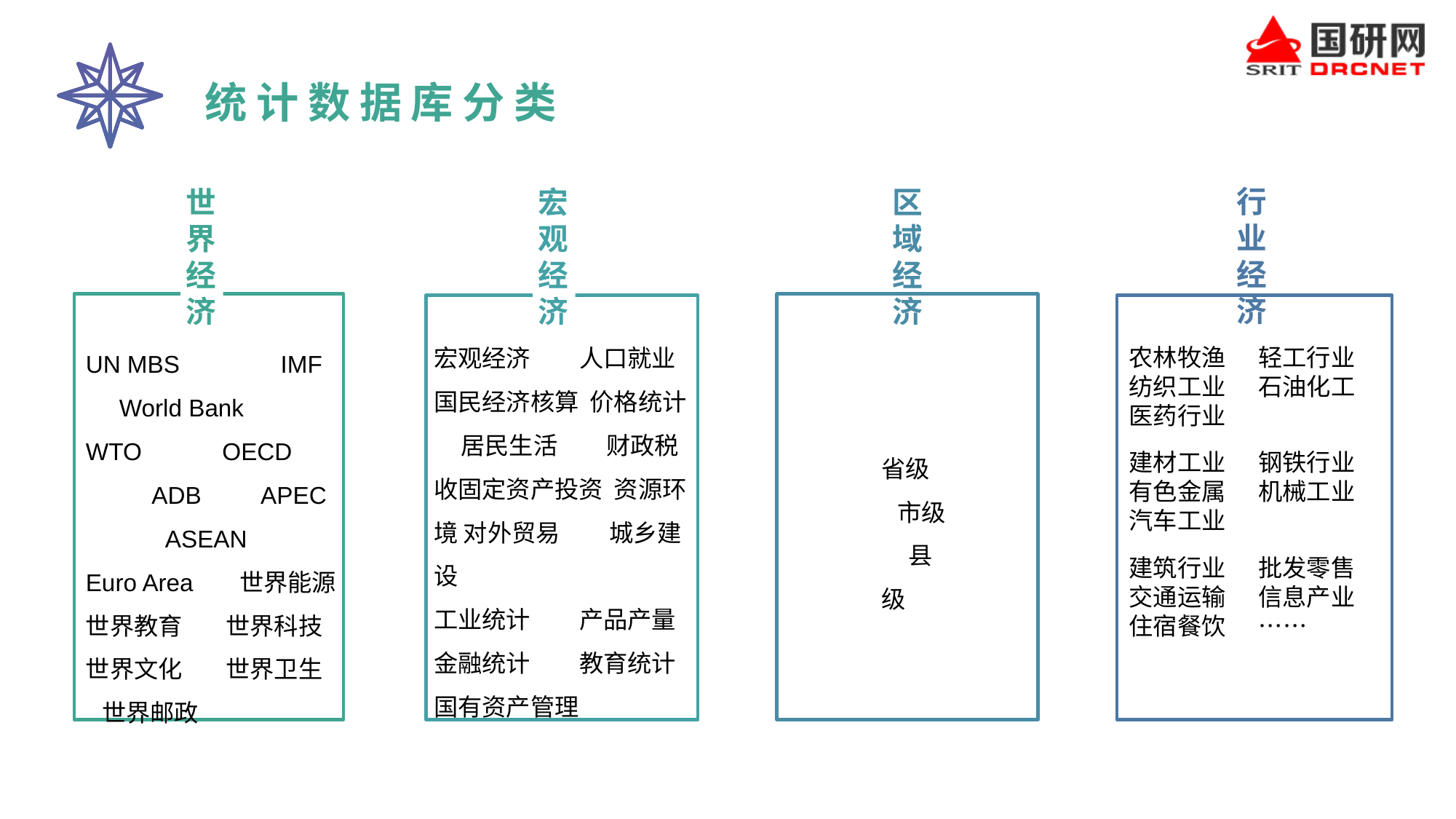

统计数据库分类

行业经济

区域经济

世界经济
宏观经济

农林牧渔      轻工行业      纺织工业      石油化工      医药行业
建材工业      钢铁行业      有色金属      机械工业      汽车工业
建筑行业      批发零售      交通运输      信息产业      住宿餐饮      ……

宏观经济         人口就业    国民经济核算  价格统计       居民生活         财政税收固定资产投资  资源环境 对外贸易         城乡建设
工业统计         产品产量    金融统计         教育统计国有资产管理
UN MBS               IMF         World Bank        WTO            OECD                  ADB         APEC               ASEAN       Euro Area      世界能源 世界教育        世界科技    世界文化        世界卫生       世界邮政
省级        市级       县级